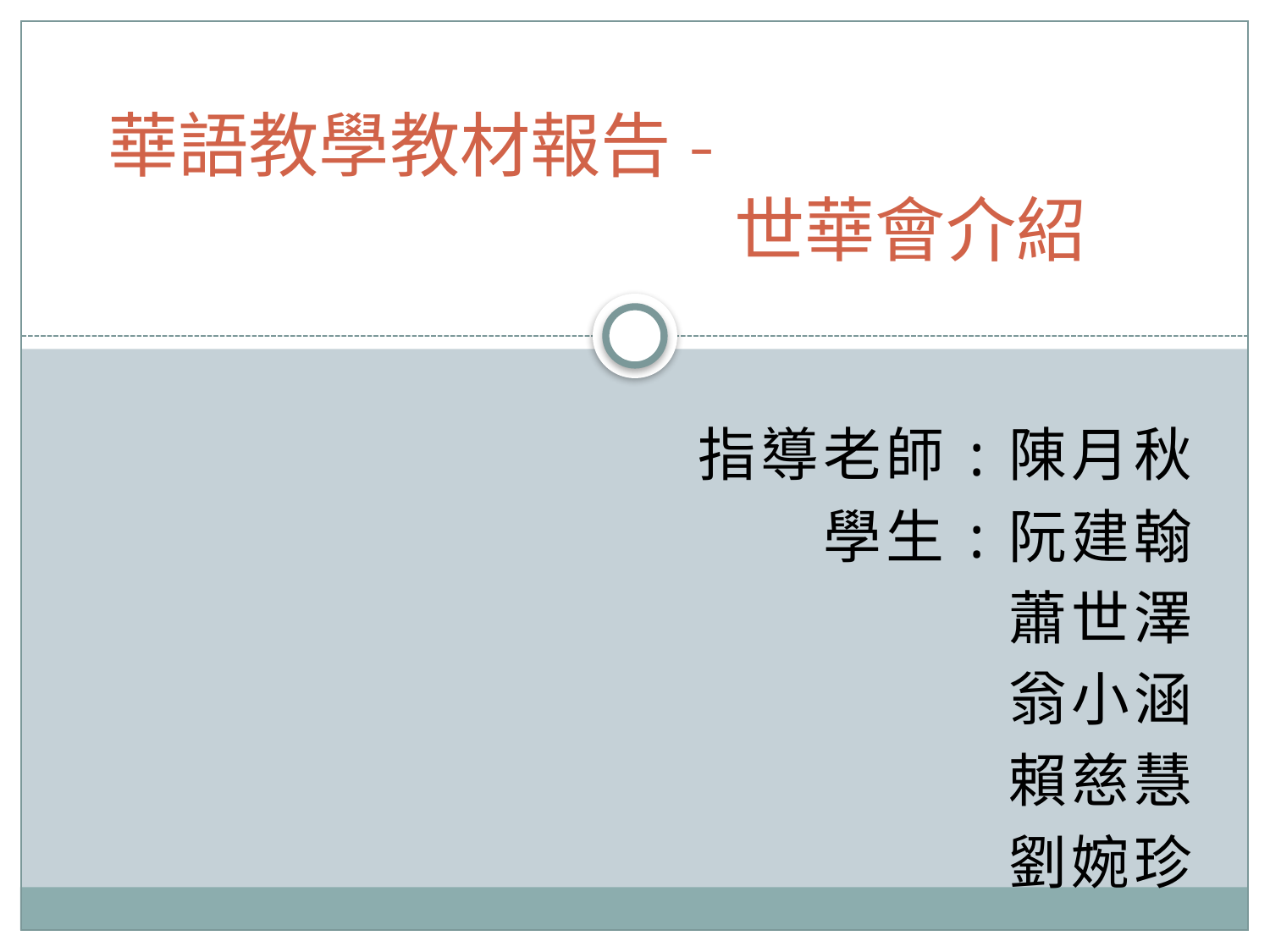

# 華語教學教材報告- 世華會介紹

指導老師:陳月秋
學生:阮建翰
         蕭世澤
翁小涵
賴慈慧
劉婉珍